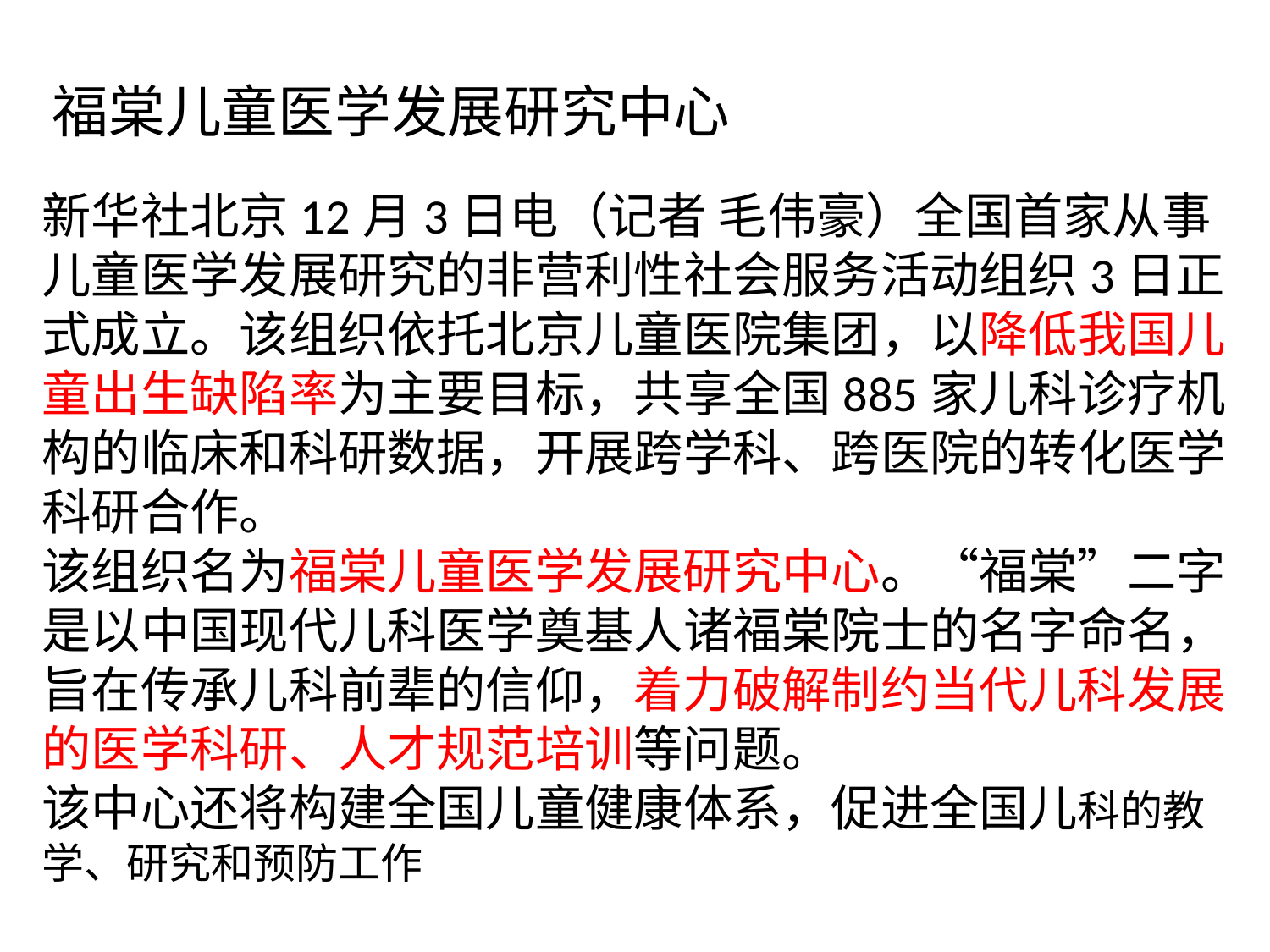

福棠儿童医学发展研究中心
新华社北京12月3日电（记者 毛伟豪）全国首家从事儿童医学发展研究的非营利性社会服务活动组织3日正式成立。该组织依托北京儿童医院集团，以降低我国儿童出生缺陷率为主要目标，共享全国885家儿科诊疗机构的临床和科研数据，开展跨学科、跨医院的转化医学科研合作。
该组织名为福棠儿童医学发展研究中心。“福棠”二字是以中国现代儿科医学奠基人诸福棠院士的名字命名，旨在传承儿科前辈的信仰，着力破解制约当代儿科发展的医学科研、人才规范培训等问题。
该中心还将构建全国儿童健康体系，促进全国儿科的教学、研究和预防工作